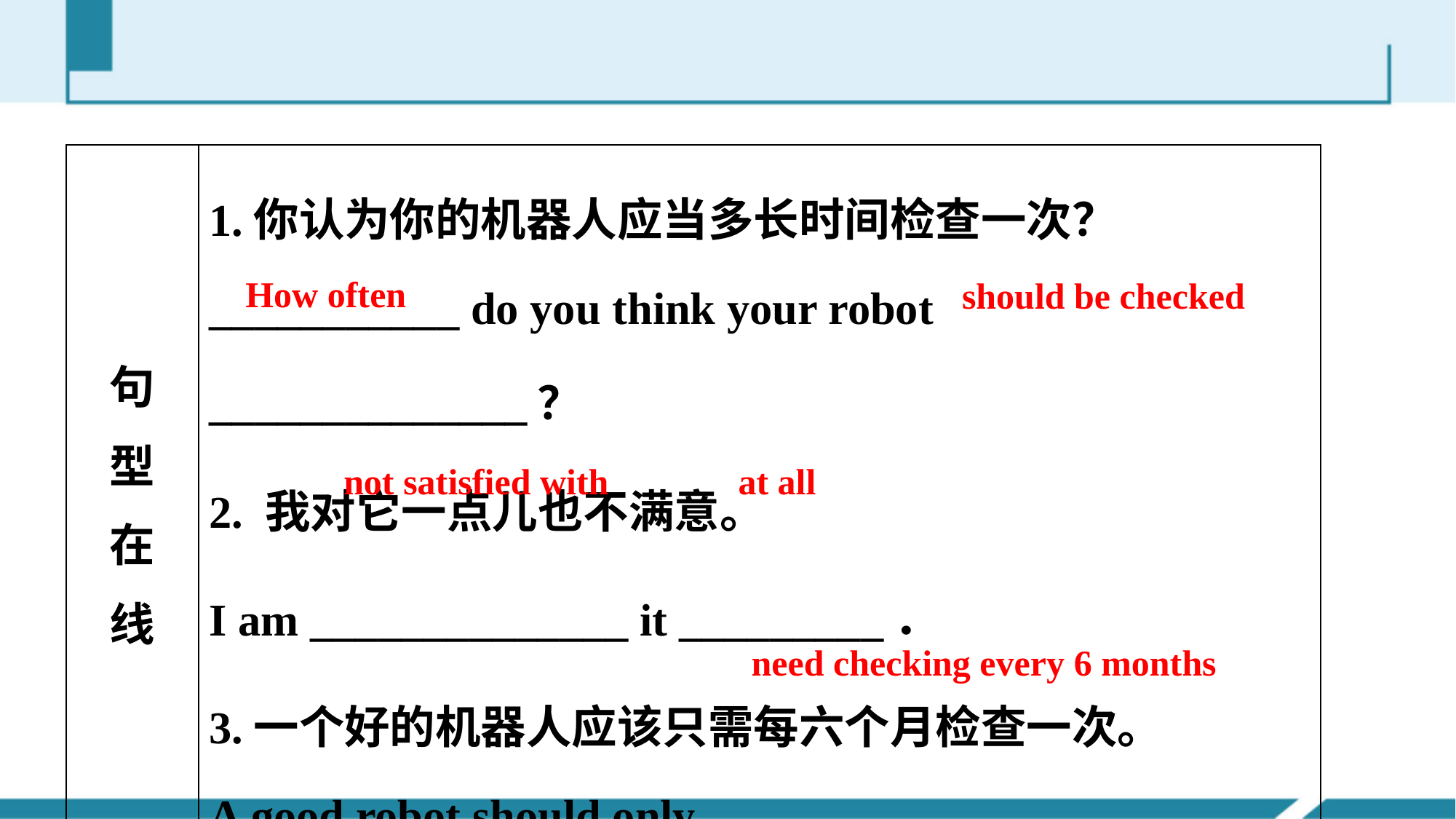

| 句 型 在 线 | 1.你认为你的机器人应当多长时间检查一次？ \_\_\_\_\_\_\_\_\_\_\_ do you think your robot \_\_\_\_\_\_\_\_\_\_\_\_\_\_？ 2. 我对它一点儿也不满意。 I am \_\_\_\_\_\_\_\_\_\_\_\_\_\_ it \_\_\_\_\_\_\_\_\_． 3.一个好的机器人应该只需每六个月检查一次。 A good robot should only \_\_\_\_\_\_\_\_\_\_\_\_\_\_\_\_\_\_\_\_\_\_\_\_. |
| --- | --- |
How often
should be checked

not satisfied with
at all
need checking every 6 months